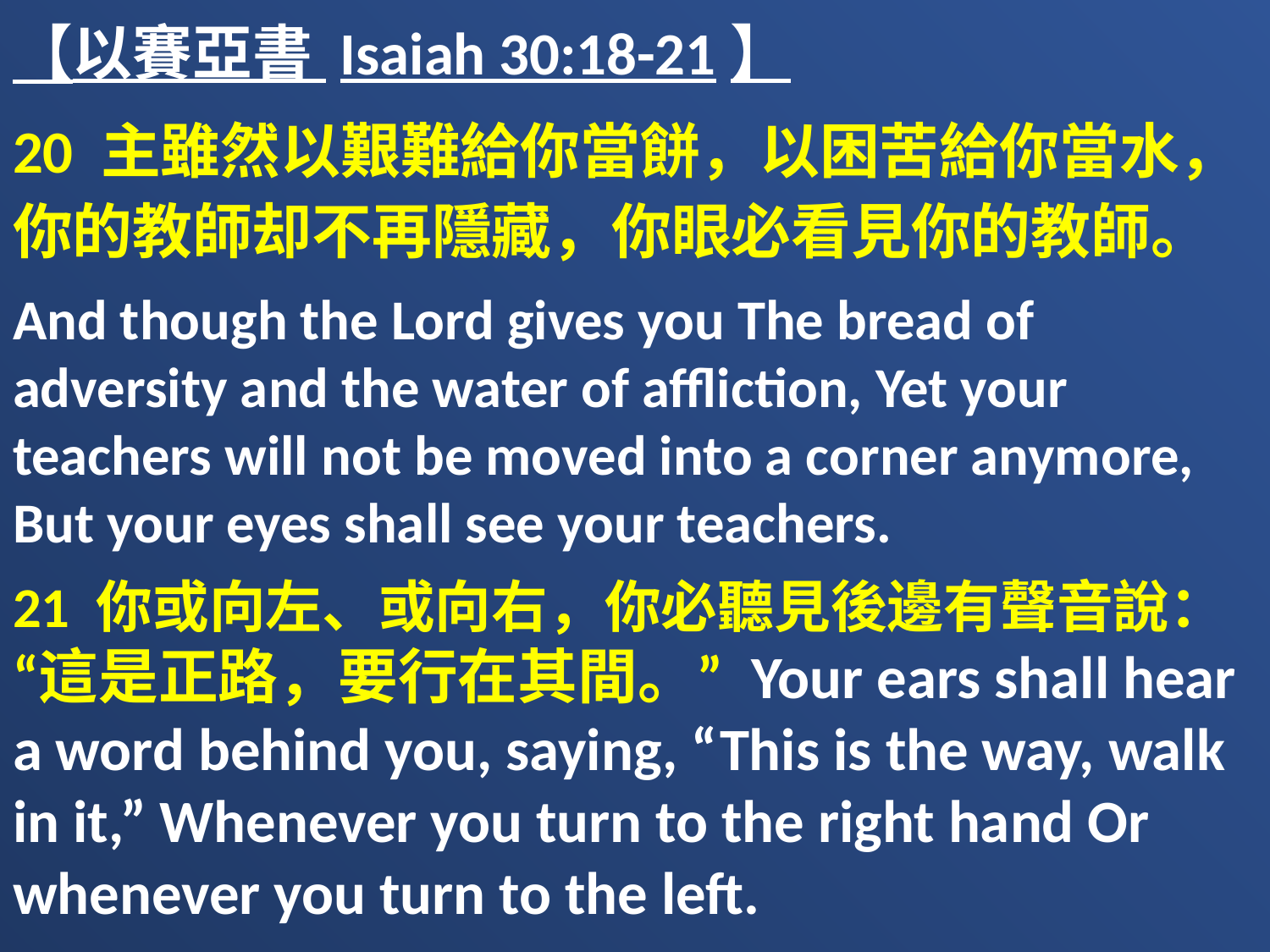

【以賽亞書 Isaiah 30:18-21】
20 主雖然以艱難給你當餅，以困苦給你當水，你的教師却不再隱藏，你眼必看見你的教師。
And though the Lord gives you The bread of adversity and the water of affliction, Yet your teachers will not be moved into a corner anymore, But your eyes shall see your teachers.
21 你或向左、或向右，你必聽見後邊有聲音說：“這是正路，要行在其間。” Your ears shall hear a word behind you, saying, “This is the way, walk in it,” Whenever you turn to the right hand Or whenever you turn to the left.